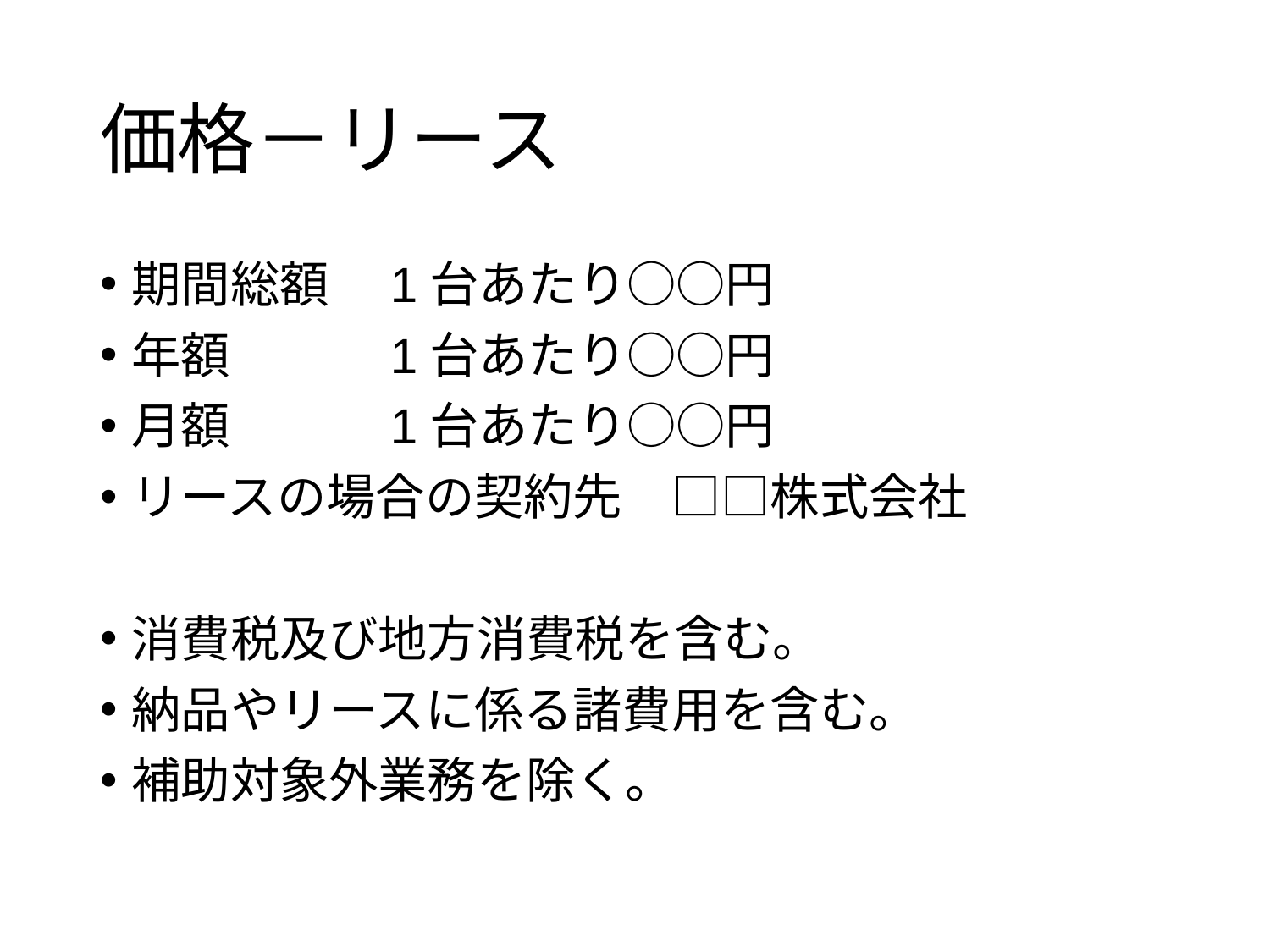

# 価格－リース
期間総額　1台あたり○○円
年額　　　1台あたり○○円
月額　　　1台あたり○○円
リースの場合の契約先　□□株式会社

消費税及び地方消費税を含む。
納品やリースに係る諸費用を含む。
補助対象外業務を除く。